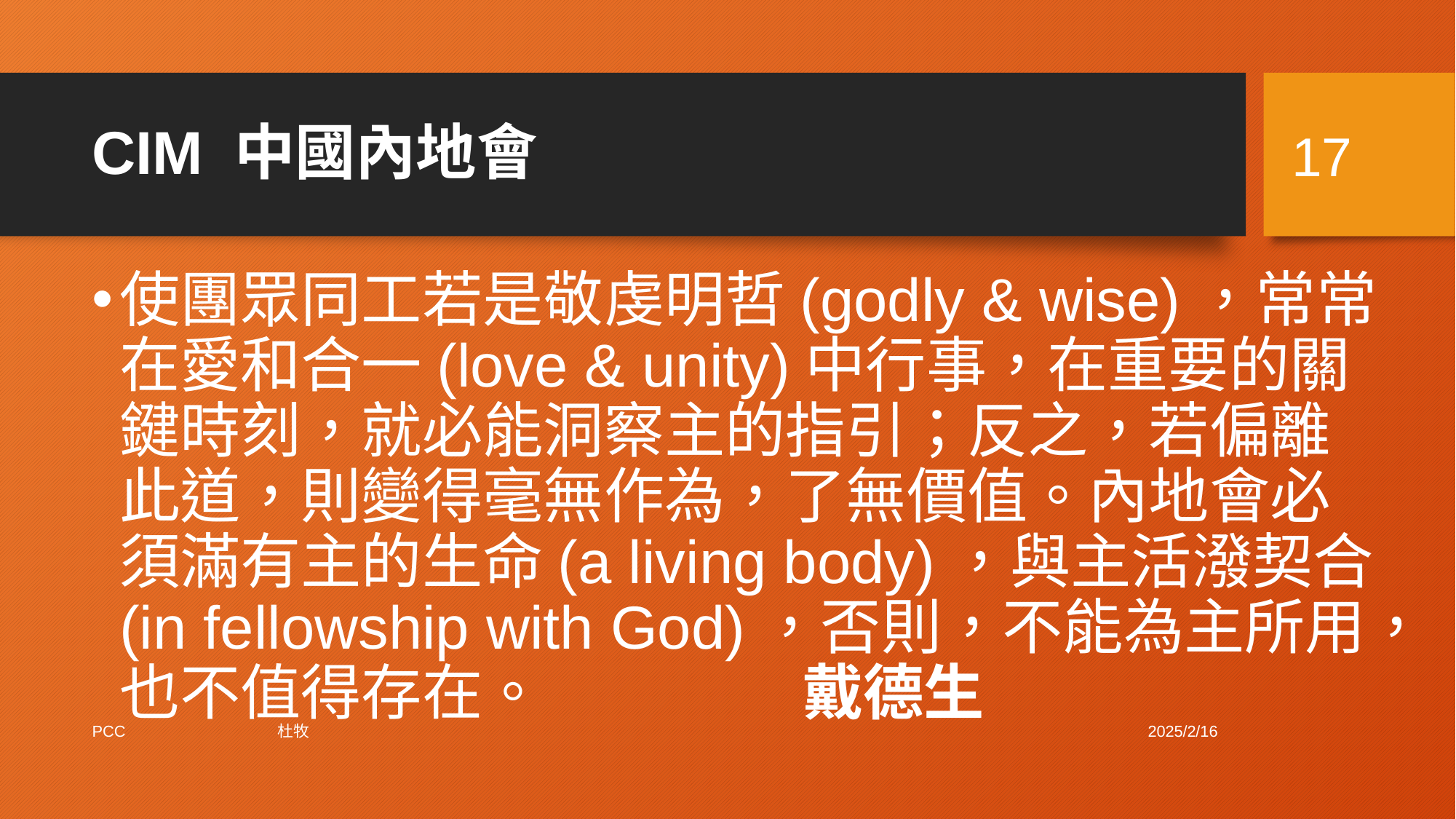

17
# CIM 中國內地會
使團眾同工若是敬虔明哲(godly & wise)，常常在愛和合一(love & unity)中行事，在重要的關鍵時刻，就必能洞察主的指引；反之，若偏離此道，則變得毫無作為，了無價值。內地會必須滿有主的生命(a living body)，與主活潑契合(in fellowship with God)，否則，不能為主所用，也不值得存在。                   戴德生

2025/2/16
PCC                                  杜牧